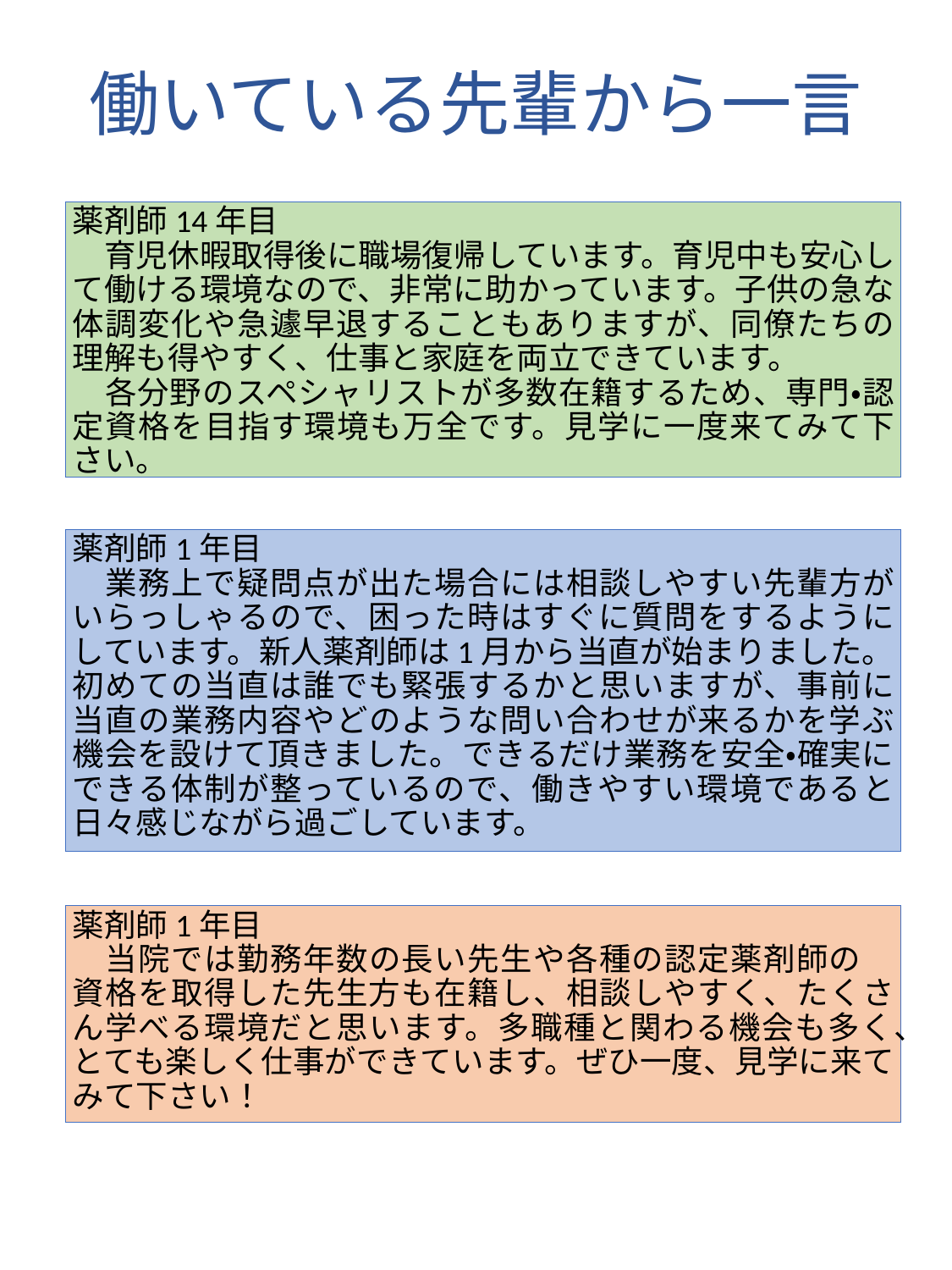

# 働いている先輩から一言
薬剤師14年目
　育児休暇取得後に職場復帰しています。育児中も安心して働ける環境なので、非常に助かっています。子供の急な体調変化や急遽早退することもありますが、同僚たちの理解も得やすく、仕事と家庭を両立できています。
　各分野のスペシャリストが多数在籍するため、専門・認定資格を目指す環境も万全です。見学に一度来てみて下さい。

薬剤師1年目
　業務上で疑問点が出た場合には相談しやすい先輩方がいらっしゃるので、困った時はすぐに質問をするようにしています。新人薬剤師は1月から当直が始まりました。初めての当直は誰でも緊張するかと思いますが、事前に当直の業務内容やどのような問い合わせが来るかを学ぶ機会を設けて頂きました。できるだけ業務を安全・確実にできる体制が整っているので、働きやすい環境であると日々感じながら過ごしています。
薬剤師1年目
　当院では勤務年数の長い先生や各種の認定薬剤師の　資格を取得した先生方も在籍し、相談しやすく、たくさん学べる環境だと思います。多職種と関わる機会も多く、とても楽しく仕事ができています。ぜひ一度、見学に来てみて下さい！